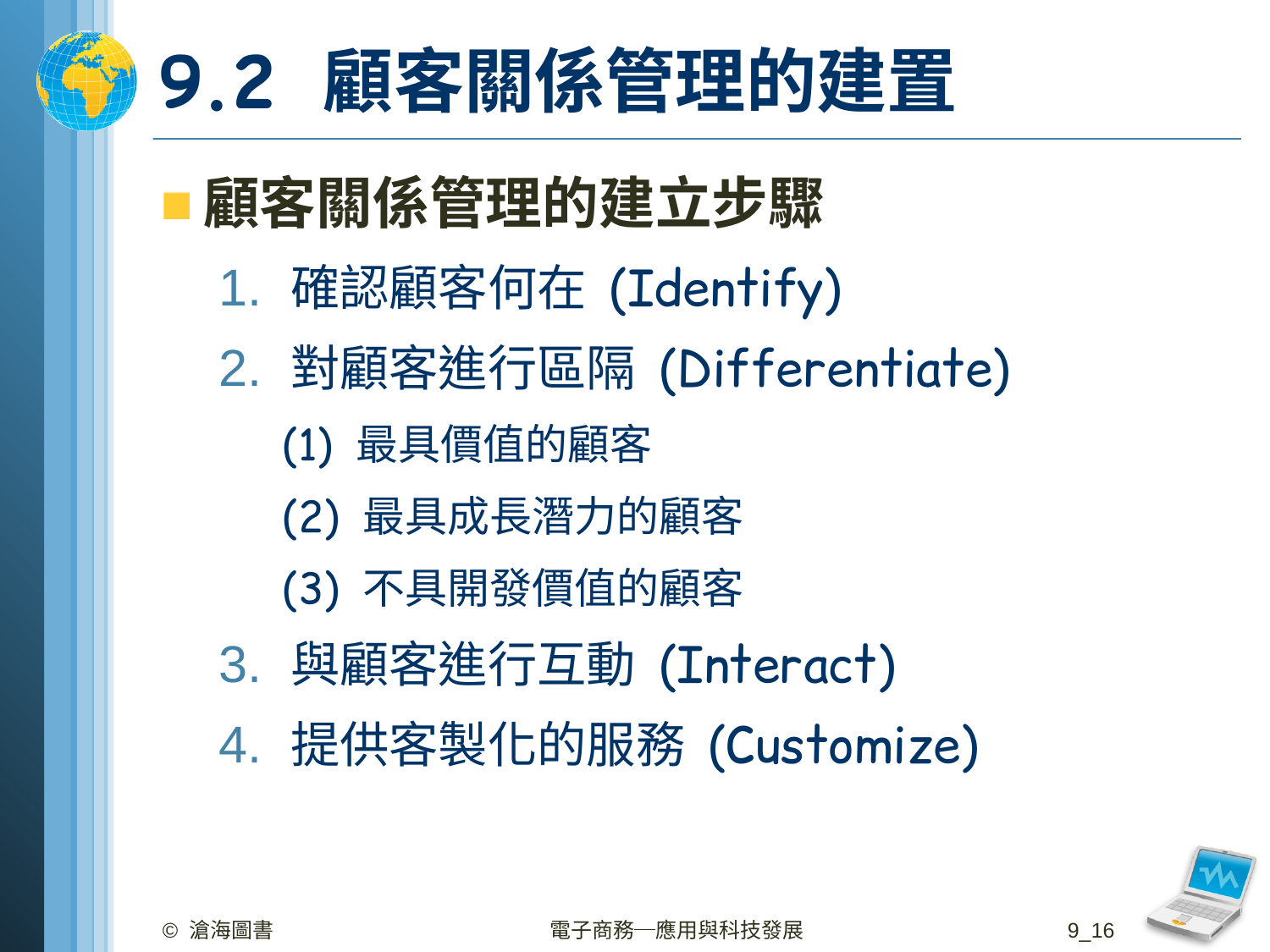

# 9.2 顧客關係管理的建置
顧客關係管理的建立步驟
確認顧客何在 (Identify)
對顧客進行區隔 (Differentiate)
(1) 最具價值的顧客
(2) 最具成長潛力的顧客
(3) 不具開發價值的顧客
與顧客進行互動 (Interact)
提供客製化的服務 (Customize)
© 滄海圖書
電子商務─應用與科技發展
9_16